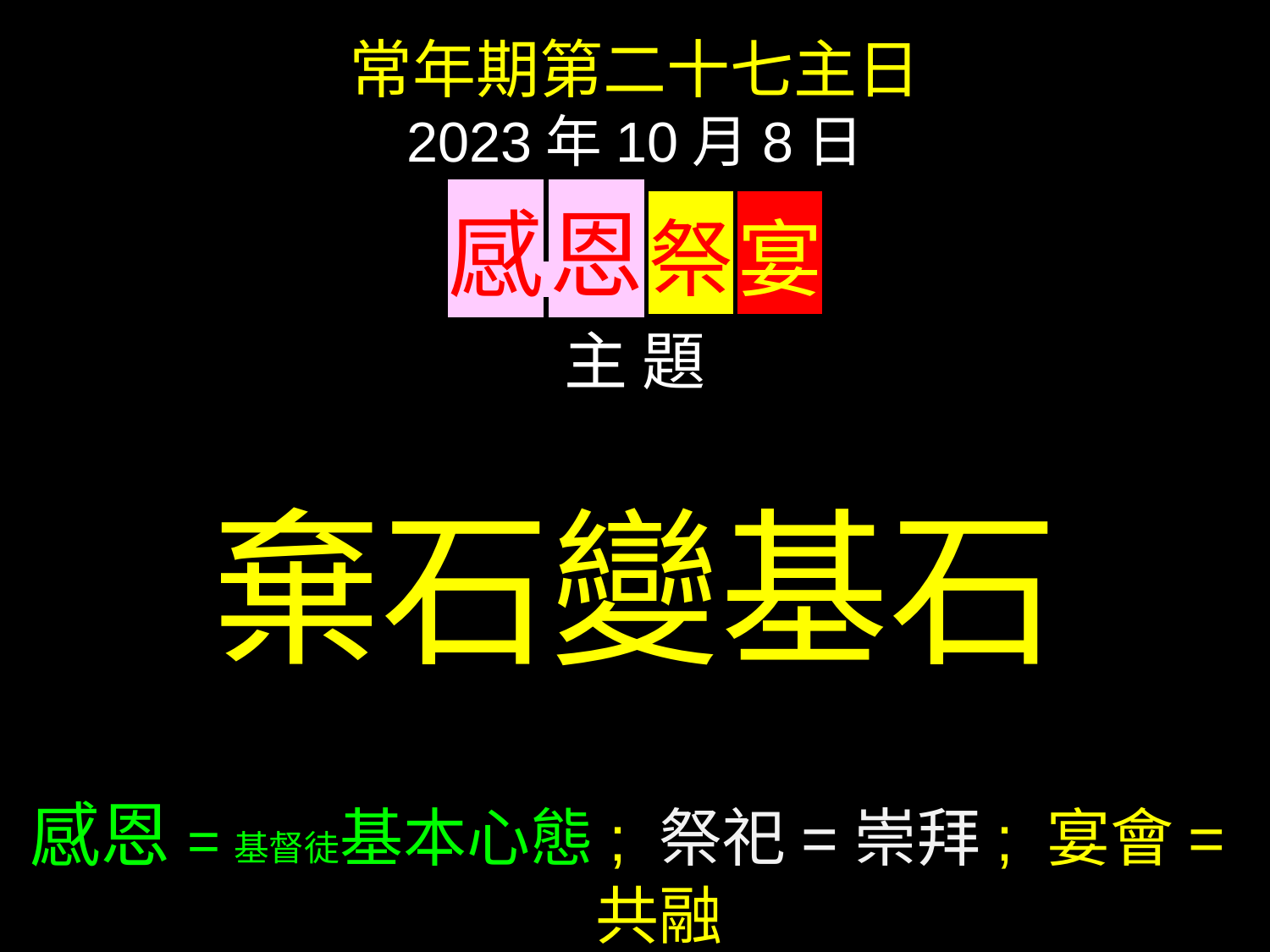

常年期第二十七主日
2023年10月8日
感 恩 祭 宴

主 題

棄石變基石

感恩=基督徒基本心態; 祭祀=崇拜; 宴會=共融